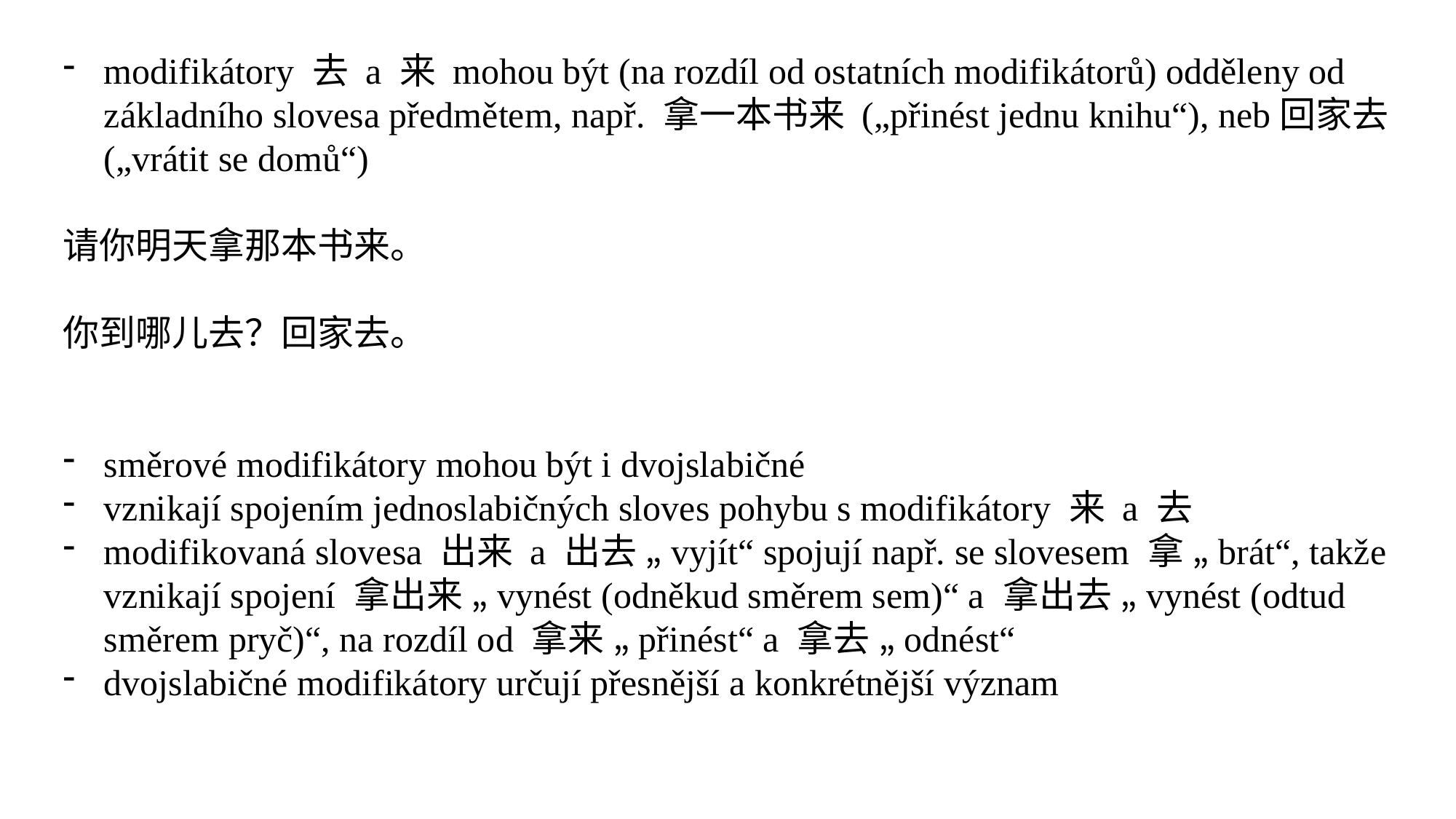

modifikátory 去 a 来 mohou být (na rozdíl od ostatních modifikátorů) odděleny od základního slovesa předmětem, např. 拿一本书来 („přinést jednu knihu“), neb回家去 („vrátit se domů“)

请你明天拿那本书来。

你到哪儿去？回家去。

směrové modifikátory mohou být i dvojslabičné
vznikají spojením jednoslabičných sloves pohybu s modifikátory 来 a 去
modifikovaná slovesa 出来 a 出去 „vyjít“ spojují např. se slovesem 拿 „brát“, takže vznikají spojení 拿出来 „vynést (odněkud směrem sem)“ a 拿出去 „vynést (odtud směrem pryč)“, na rozdíl od 拿来 „přinést“ a 拿去 „odnést“
dvojslabičné modifikátory určují přesnější a konkrétnější význam